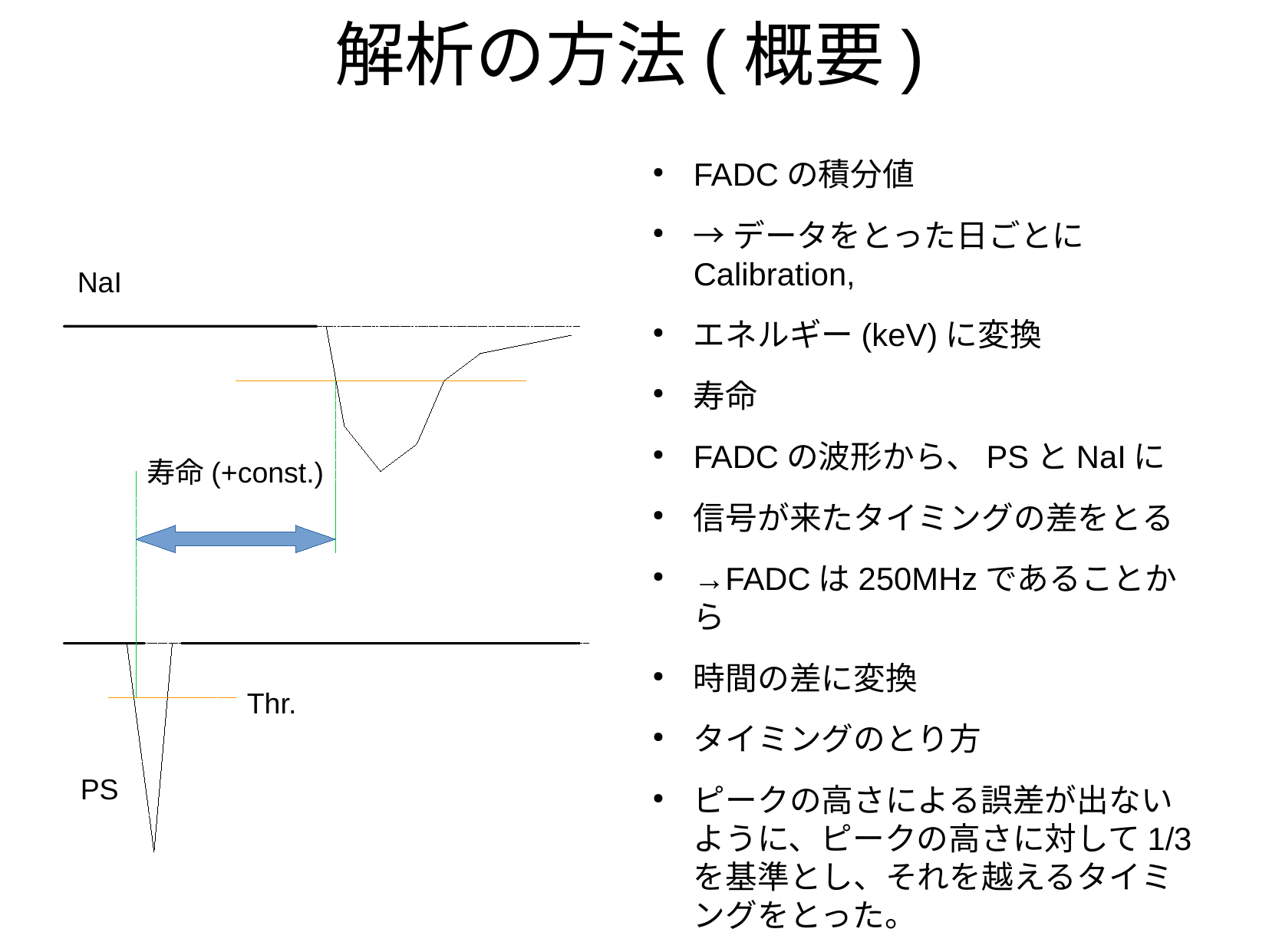

解析の方法(概要)
FADCの積分値
→データをとった日ごとにCalibration,
エネルギー(keV)に変換
寿命
FADCの波形から、PSとNaIに
信号が来たタイミングの差をとる
→FADCは250MHzであることから
時間の差に変換
タイミングのとり方
ピークの高さによる誤差が出ないように、ピークの高さに対して1/3を基準とし、それを越えるタイミングをとった。
その結果、ほとんど誤差は出なかった。

NaI

寿命(+const.)

Thr.

PS